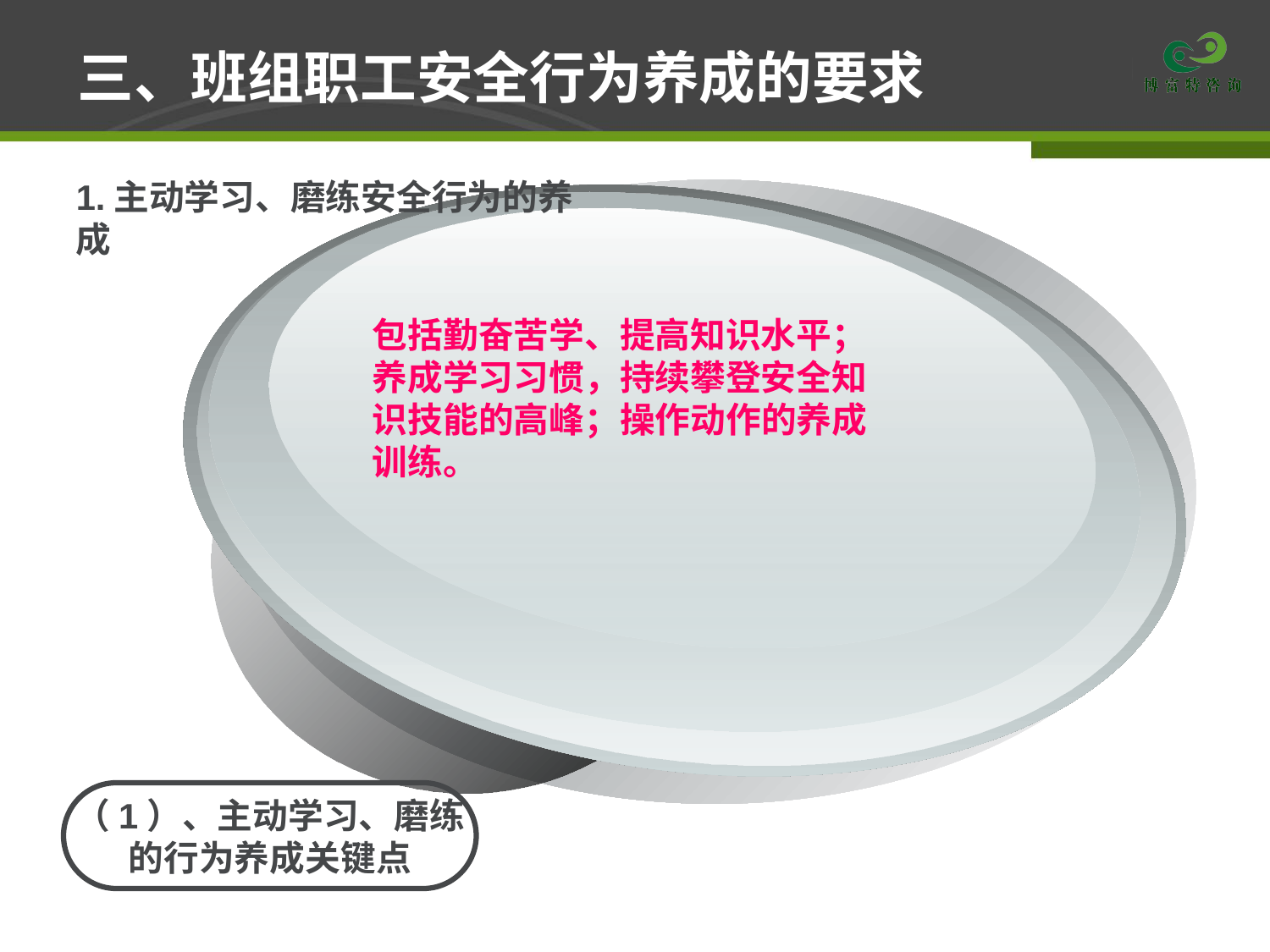

# 三、班组职工安全行为养成的要求
1.主动学习、磨练安全行为的养成

包括勤奋苦学、提高知识水平；养成学习习惯，持续攀登安全知识技能的高峰；操作动作的养成训练。

（1）、主动学习、磨练
的行为养成关键点
44